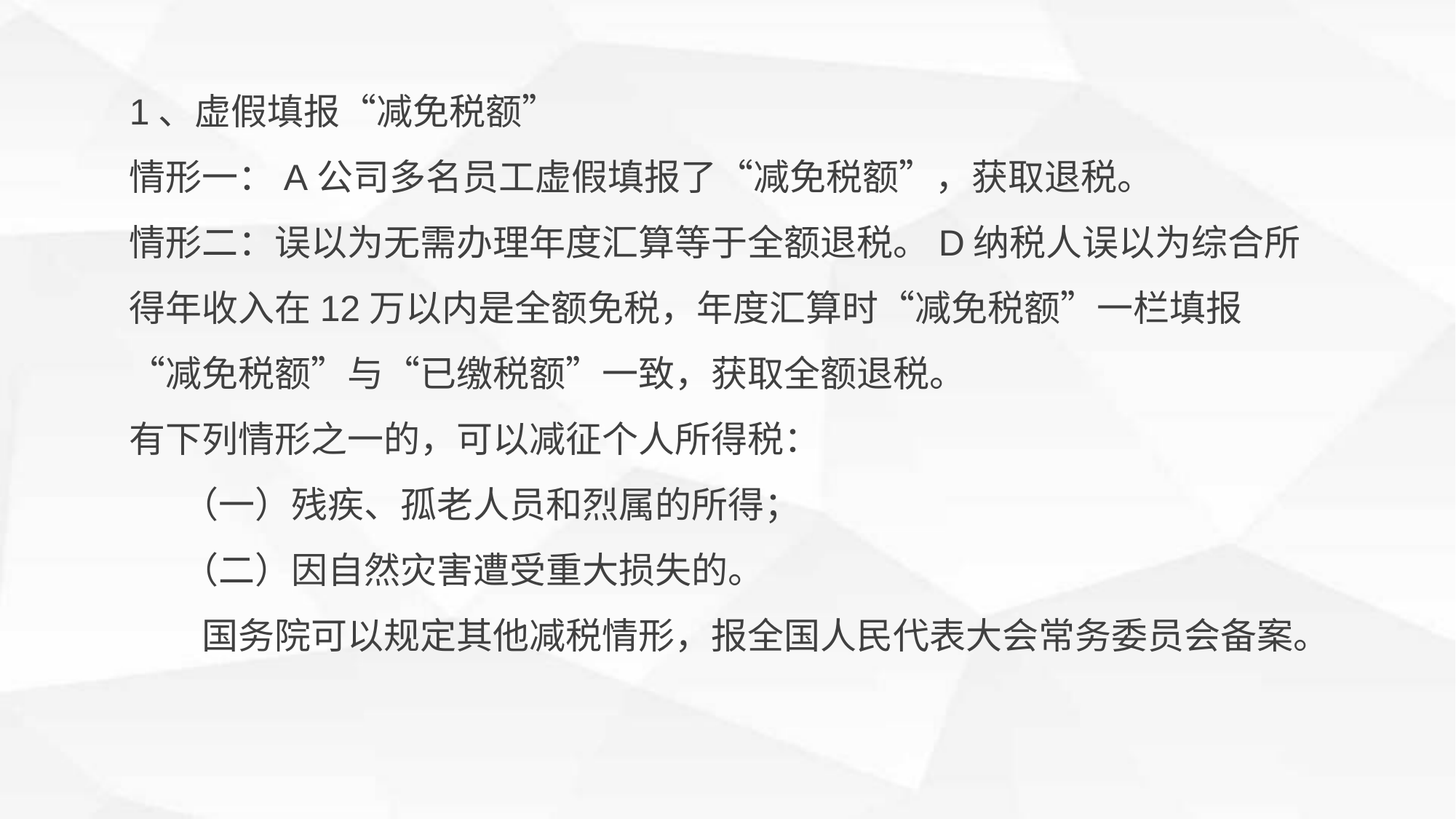

1、虚假填报“减免税额”
情形一：A公司多名员工虚假填报了“减免税额”，获取退税。
情形二：误以为无需办理年度汇算等于全额退税。D纳税人误以为综合所得年收入在12万以内是全额免税，年度汇算时“减免税额”一栏填报“减免税额”与“已缴税额”一致，获取全额退税。
有下列情形之一的，可以减征个人所得税：
　  （一）残疾、孤老人员和烈属的所得；
　  （二）因自然灾害遭受重大损失的。
　　国务院可以规定其他减税情形，报全国人民代表大会常务委员会备案。